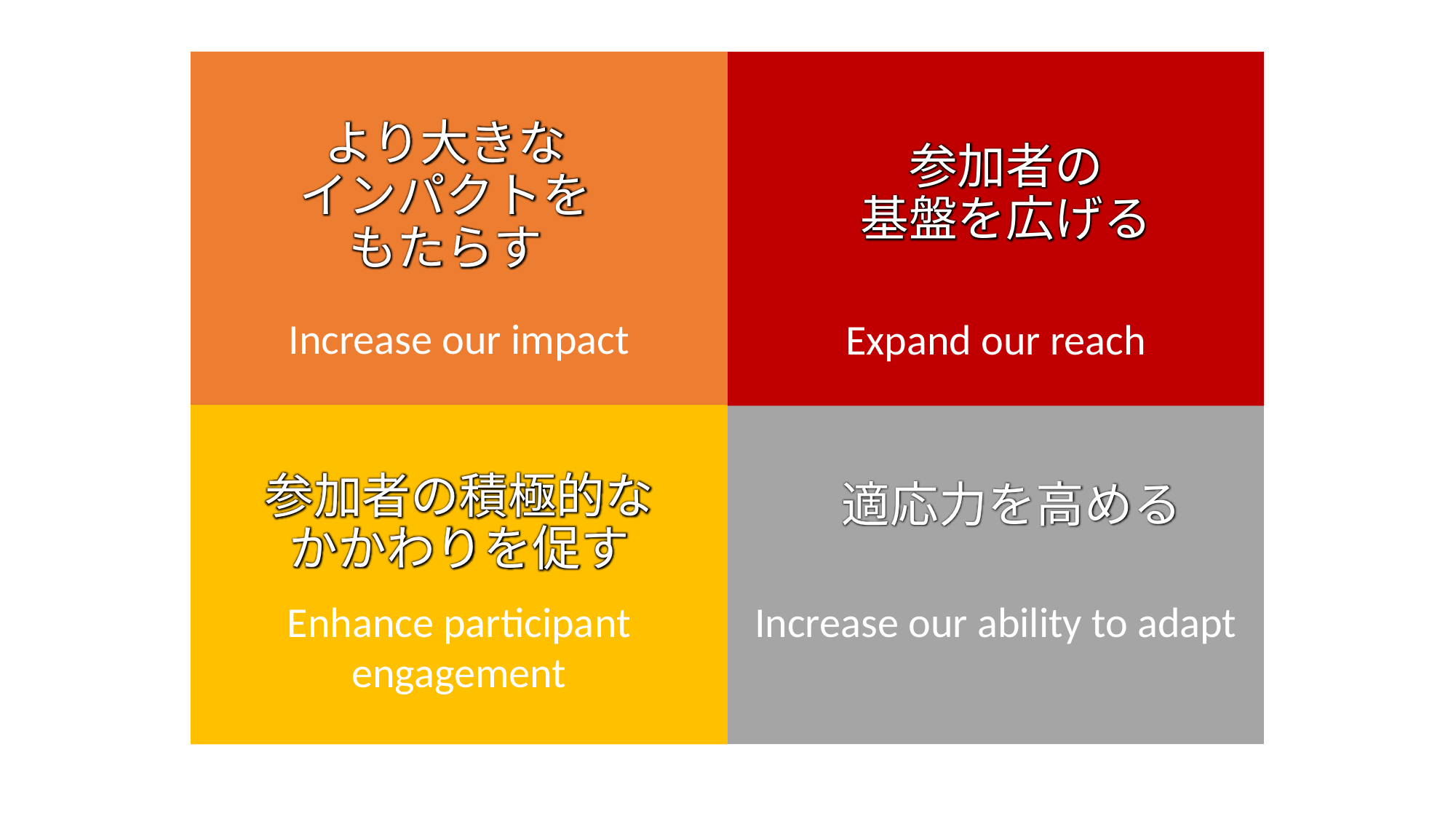

Increase our impact

Expand our reach
より大きな
インパクトを
もたらす
参加者の
基盤を広げる

Enhance participant engagement

Increase our ability to adapt
参加者の積極的なかかわりを促す
 適応力を高める